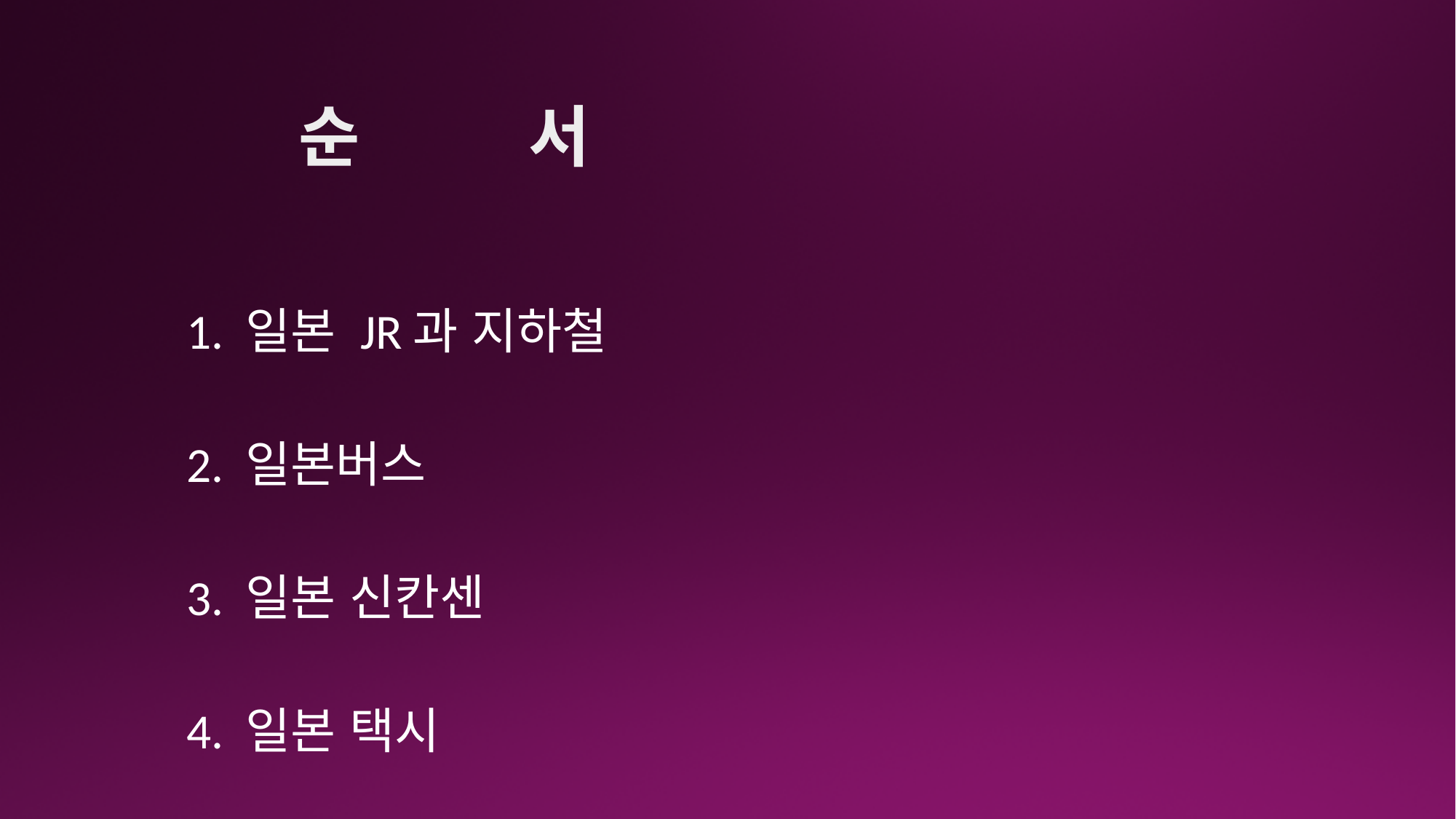

순         서

 1. 일본 JR과 지하철

 2. 일본버스

 3. 일본 신칸센

 4. 일본 택시